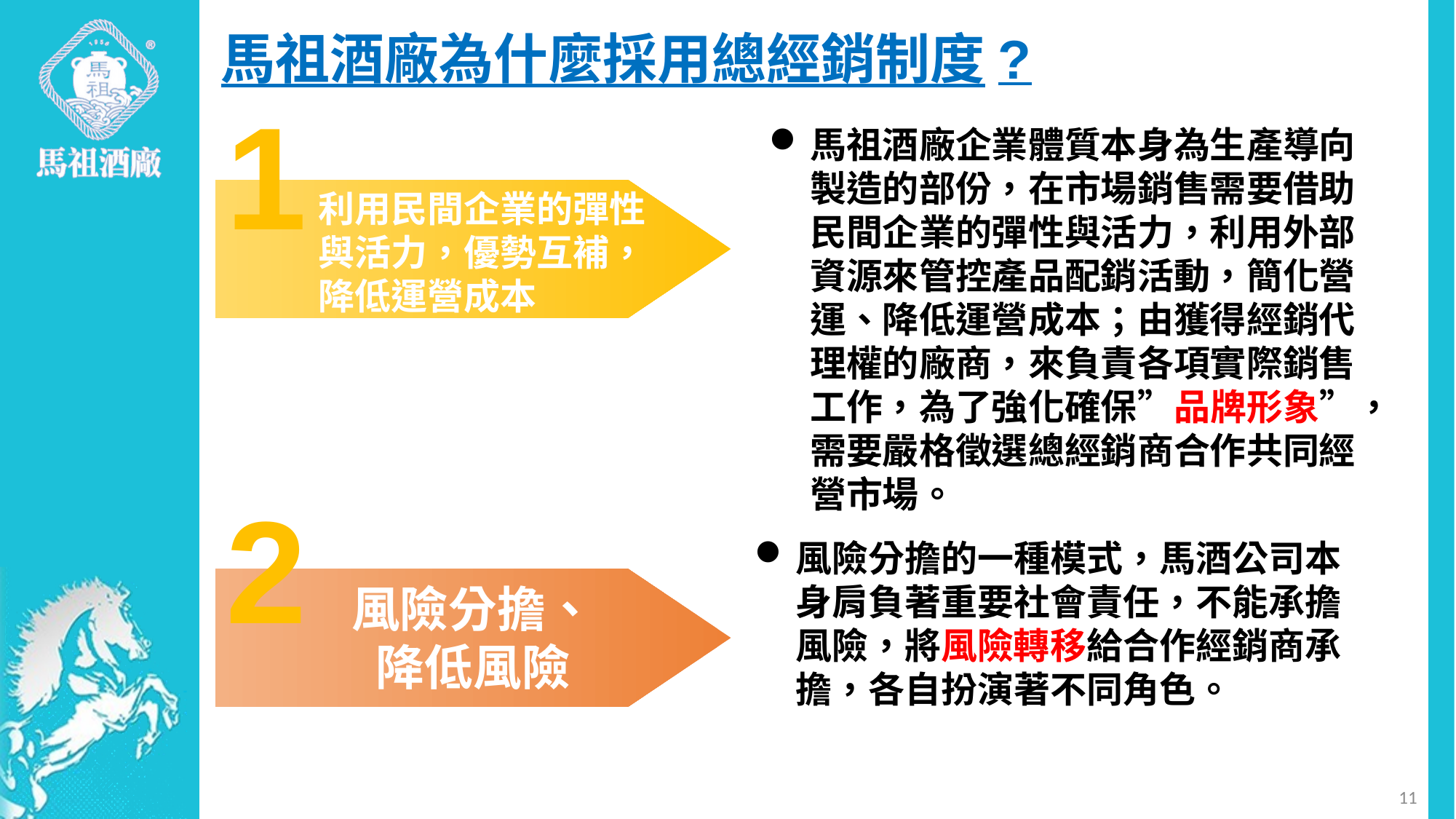

# 馬祖酒廠為什麼採用總經銷制度?
1
馬祖酒廠企業體質本身為生產導向製造的部份，在市場銷售需要借助民間企業的彈性與活力，利用外部資源來管控產品配銷活動，簡化營運、降低運營成本；由獲得經銷代理權的廠商，來負責各項實際銷售工作，為了強化確保”品牌形象”，需要嚴格徵選總經銷商合作共同經營市場。

利用民間企業的彈性與活力，優勢互補，降低運營成本

2
風險分擔的一種模式，馬酒公司本身肩負著重要社會責任，不能承擔風險，將風險轉移給合作經銷商承擔，各自扮演著不同角色。

風險分擔、降低風險
11